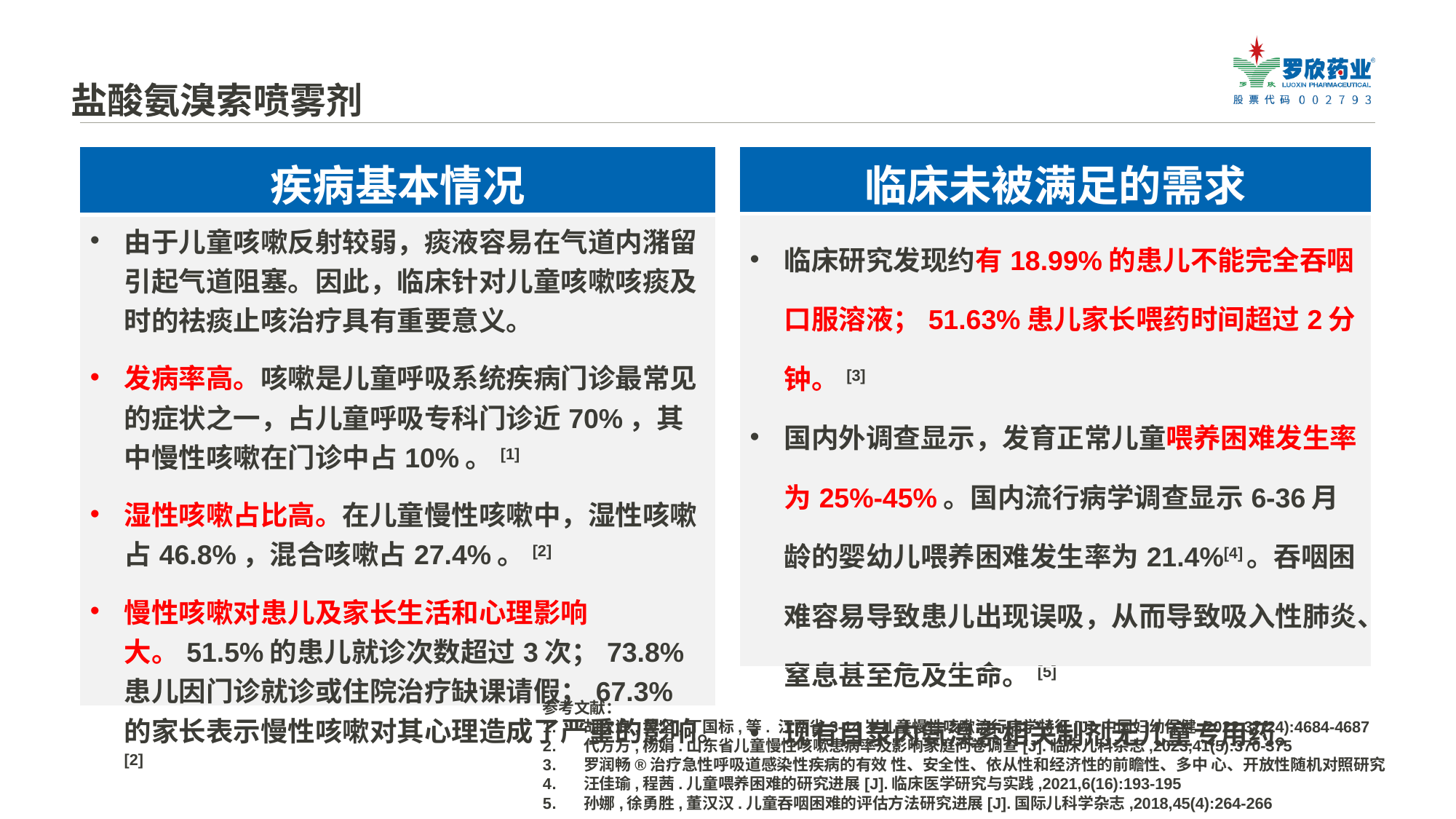

盐酸氨溴索喷雾剂
| 疾病基本情况 |
| --- |
| 由于儿童咳嗽反射较弱，痰液容易在气道内潴留引起气道阻塞。因此，临床针对儿童咳嗽咳痰及时的祛痰止咳治疗具有重要意义。 发病率高。咳嗽是儿童呼吸系统疾病门诊最常见的症状之一，占儿童呼吸专科门诊近70%，其中慢性咳嗽在门诊中占10%。[1] 湿性咳嗽占比高。在儿童慢性咳嗽中，湿性咳嗽占46.8%，混合咳嗽占27.4%。[2] 慢性咳嗽对患儿及家长生活和心理影响大。51.5%的患儿就诊次数超过3次；73.8%患儿因门诊就诊或住院治疗缺课请假；67.3%的家长表示慢性咳嗽对其心理造成了严重的影响。[2] |
| 临床未被满足的需求 |
| --- |
| 临床研究发现约有18.99%的患儿不能完全吞咽口服溶液；51.63%患儿家长喂药时间超过2分钟。[3] 国内外调查显示，发育正常儿童喂养困难发生率为25%-45%。国内流行病学调查显示6-36月龄的婴幼儿喂养困难发生率为21.4%[4]。吞咽困难容易导致患儿出现误吸，从而导致吸入性肺炎、窒息甚至危及生命。[5] 现有目录内氨溴索相关制剂无儿童专用药。 |
参考文献：
胡次浪,黄坚,丁国标,等. 江西省3-14岁儿童慢性咳嗽流行病学特征[J].中国妇幼保健,2022,37(24):4684-4687
代方方,杨娟.山东省儿童慢性咳嗽患病率及影响家庭问卷调查[J].临床儿科杂志,2023,41(5):370-375
罗润畅®治疗急性呼吸道感染性疾病的有效 性、安全性、依从性和经济性的前瞻性、多中 心、开放性随机对照研究
汪佳瑜,程茜.儿童喂养困难的研究进展[J].临床医学研究与实践,2021,6(16):193-195
孙娜,徐勇胜,董汉汉.儿童吞咽困难的评估方法研究进展[J].国际儿科学杂志,2018,45(4):264-266